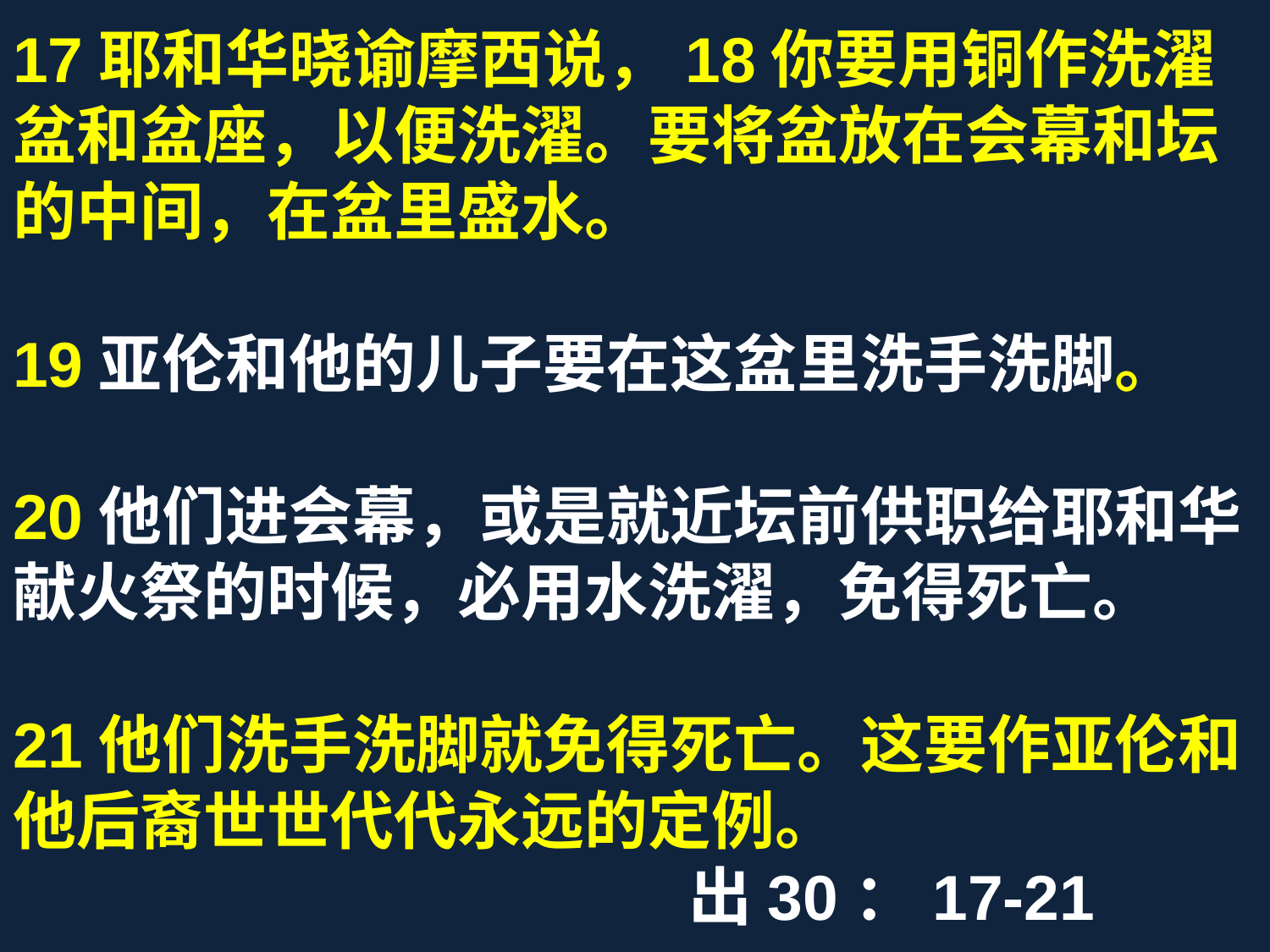

17耶和华晓谕摩西说，18你要用铜作洗濯盆和盆座，以便洗濯。要将盆放在会幕和坛的中间，在盆里盛水。
19亚伦和他的儿子要在这盆里洗手洗脚。
20他们进会幕，或是就近坛前供职给耶和华献火祭的时候，必用水洗濯，免得死亡。
21他们洗手洗脚就免得死亡。这要作亚伦和他后裔世世代代永远的定例。
                                               出30：17-21